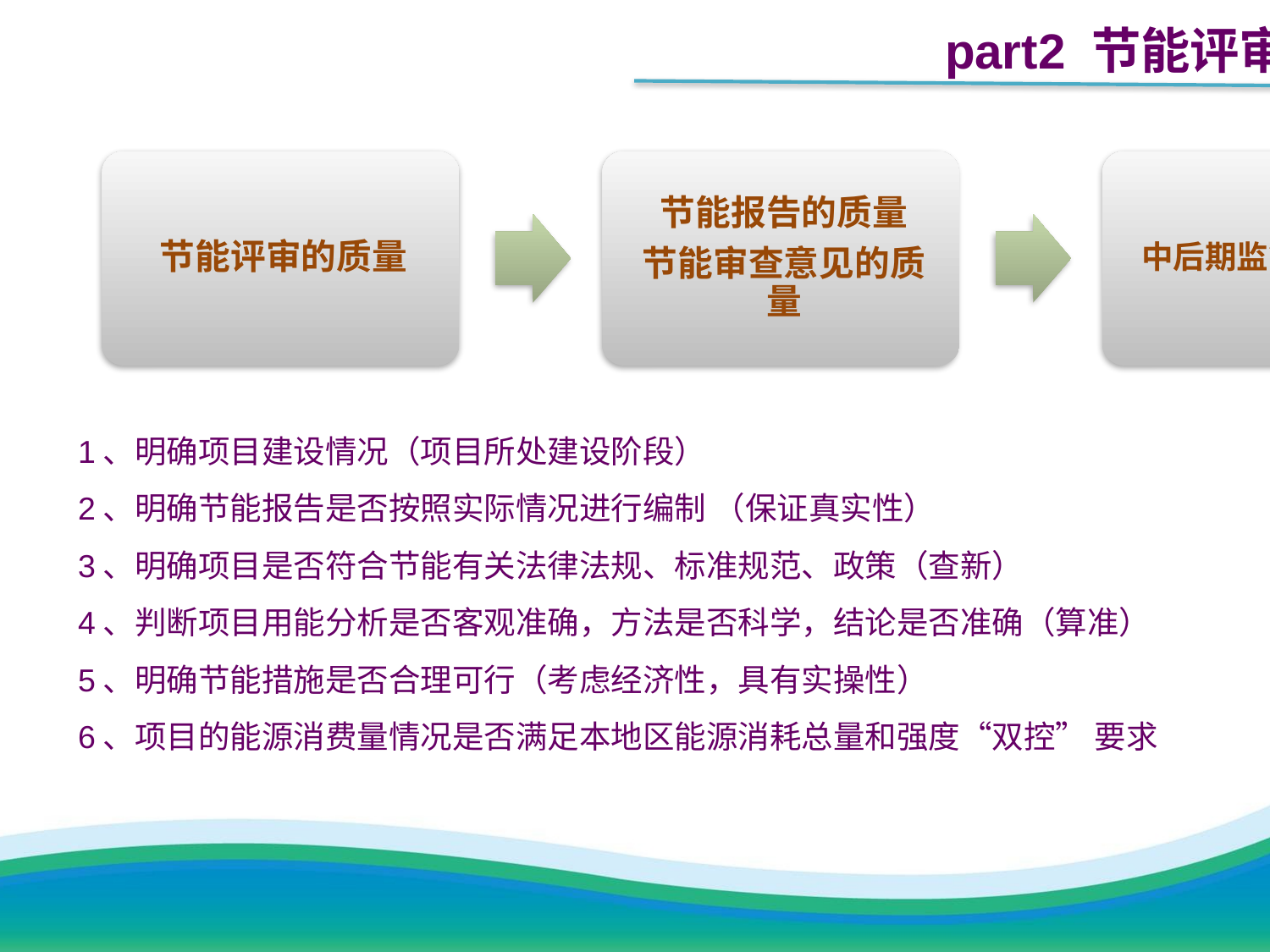

part2 节能评审
节能评审的质量

节能报告的质量
节能审查意见的质量

中后期监管有据可依
1、明确项目建设情况（项目所处建设阶段）
2、明确节能报告是否按照实际情况进行编制 （保证真实性）
3、明确项目是否符合节能有关法律法规、标准规范、政策（查新）
4、判断项目用能分析是否客观准确，方法是否科学，结论是否准确（算准）
5、明确节能措施是否合理可行（考虑经济性，具有实操性）
6、项目的能源消费量情况是否满足本地区能源消耗总量和强度“双控” 要求